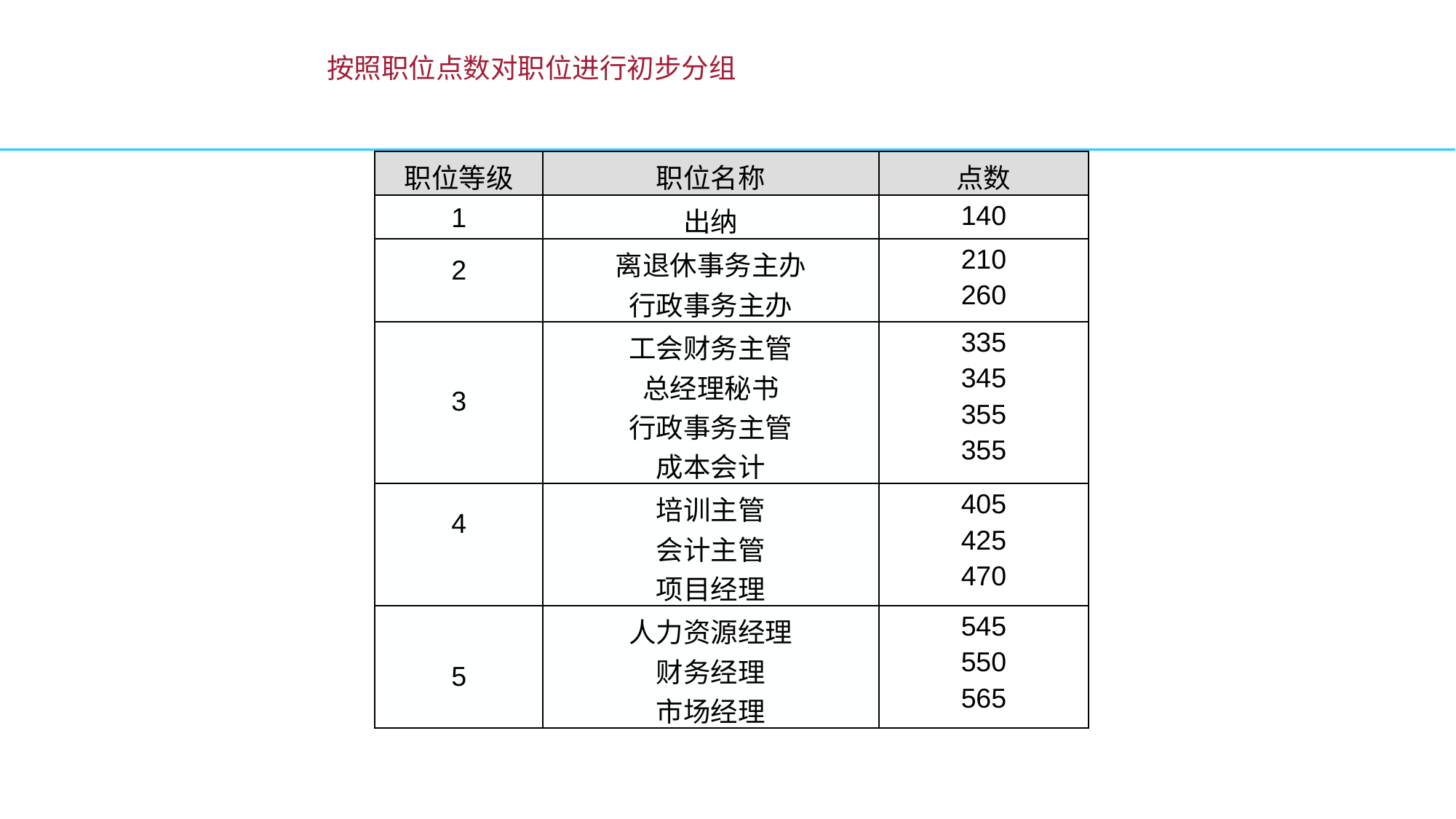

按照职位点数对职位进行初步分组
| 职位等级 | 职位名称 | 点数 |
| --- | --- | --- |
| 1 | 出纳 | 140 |
| 2 | 离退休事务主办 行政事务主办 | 210 260 |
| 3 | 工会财务主管 总经理秘书 行政事务主管 成本会计 | 335 345 355 355 |
| 4 | 培训主管 会计主管 项目经理 | 405 425 470 |
| 5 | 人力资源经理 财务经理 市场经理 | 545 550 565 |